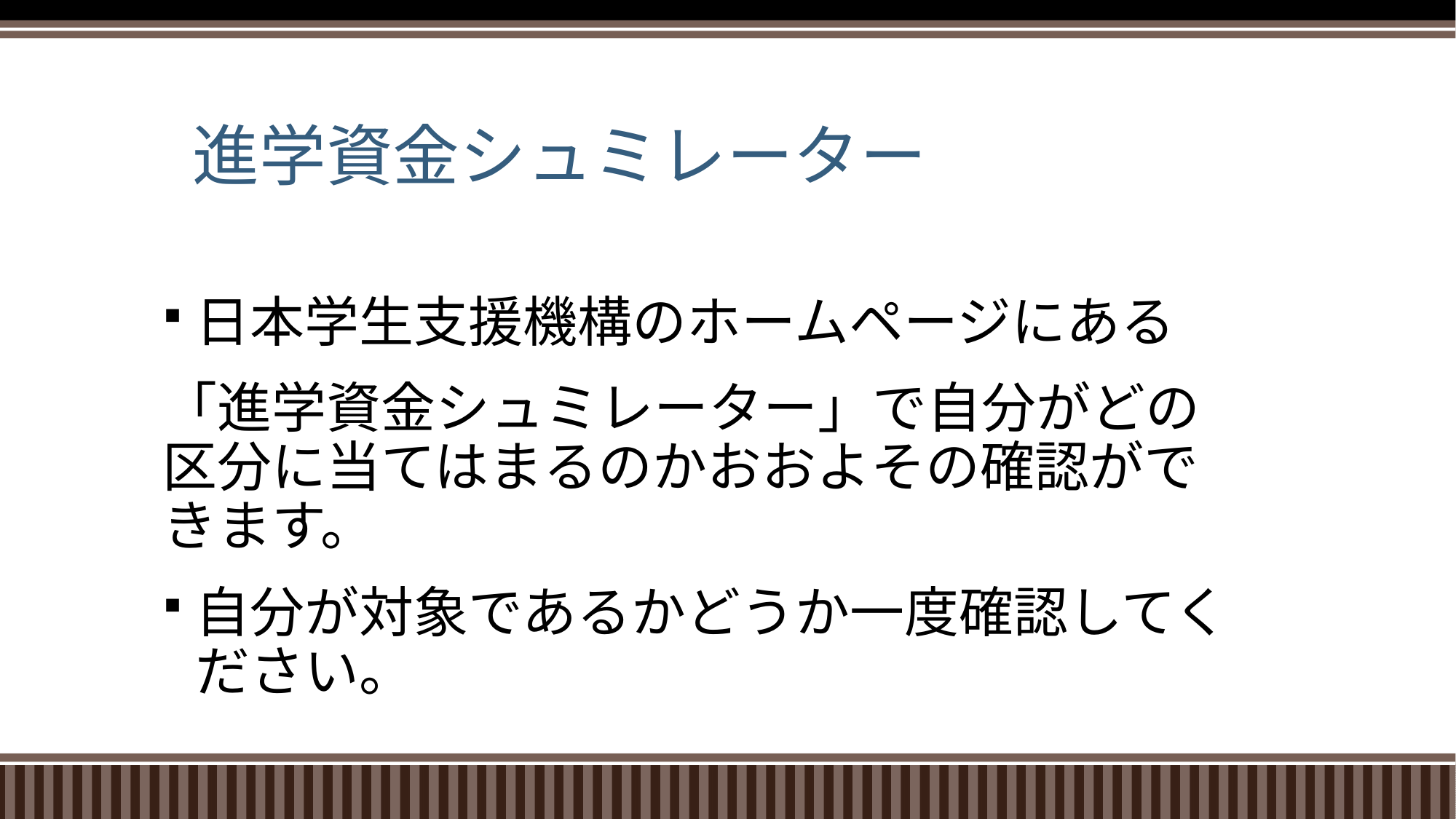

# 進学資金シュミレーター
日本学生支援機構のホームページにある
「進学資金シュミレーター」で自分がどの区分に当てはまるのかおおよその確認ができます。
自分が対象であるかどうか一度確認してください。